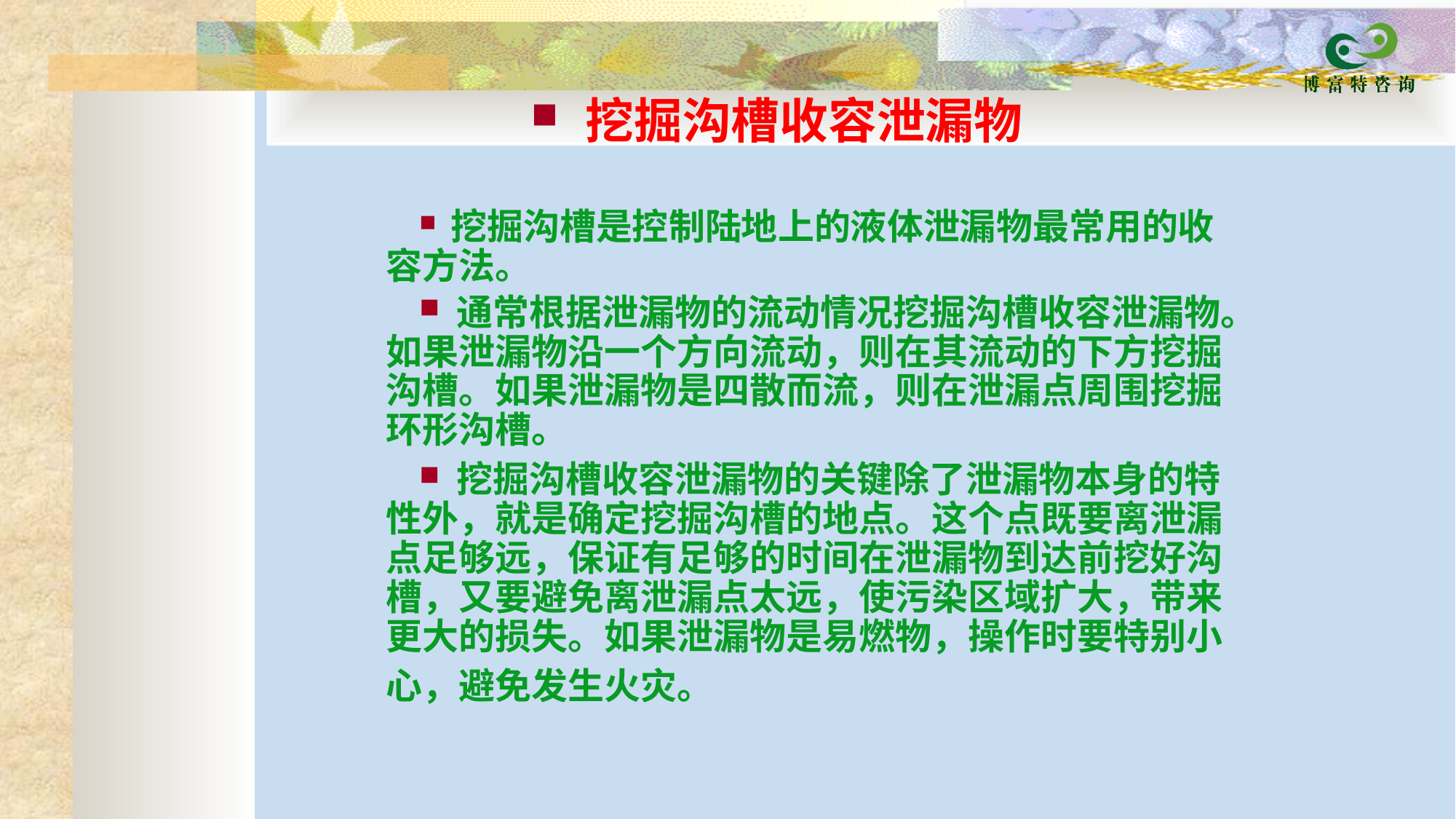

挖掘沟槽收容泄漏物

 挖掘沟槽是控制陆地上的液体泄漏物最常用的收容方法。
 通常根据泄漏物的流动情况挖掘沟槽收容泄漏物。如果泄漏物沿一个方向流动，则在其流动的下方挖掘沟槽。如果泄漏物是四散而流，则在泄漏点周围挖掘环形沟槽。
 挖掘沟槽收容泄漏物的关键除了泄漏物本身的特性外，就是确定挖掘沟槽的地点。这个点既要离泄漏点足够远，保证有足够的时间在泄漏物到达前挖好沟槽，又要避免离泄漏点太远，使污染区域扩大，带来更大的损失。如果泄漏物是易燃物，操作时要特别小心，避免发生火灾。